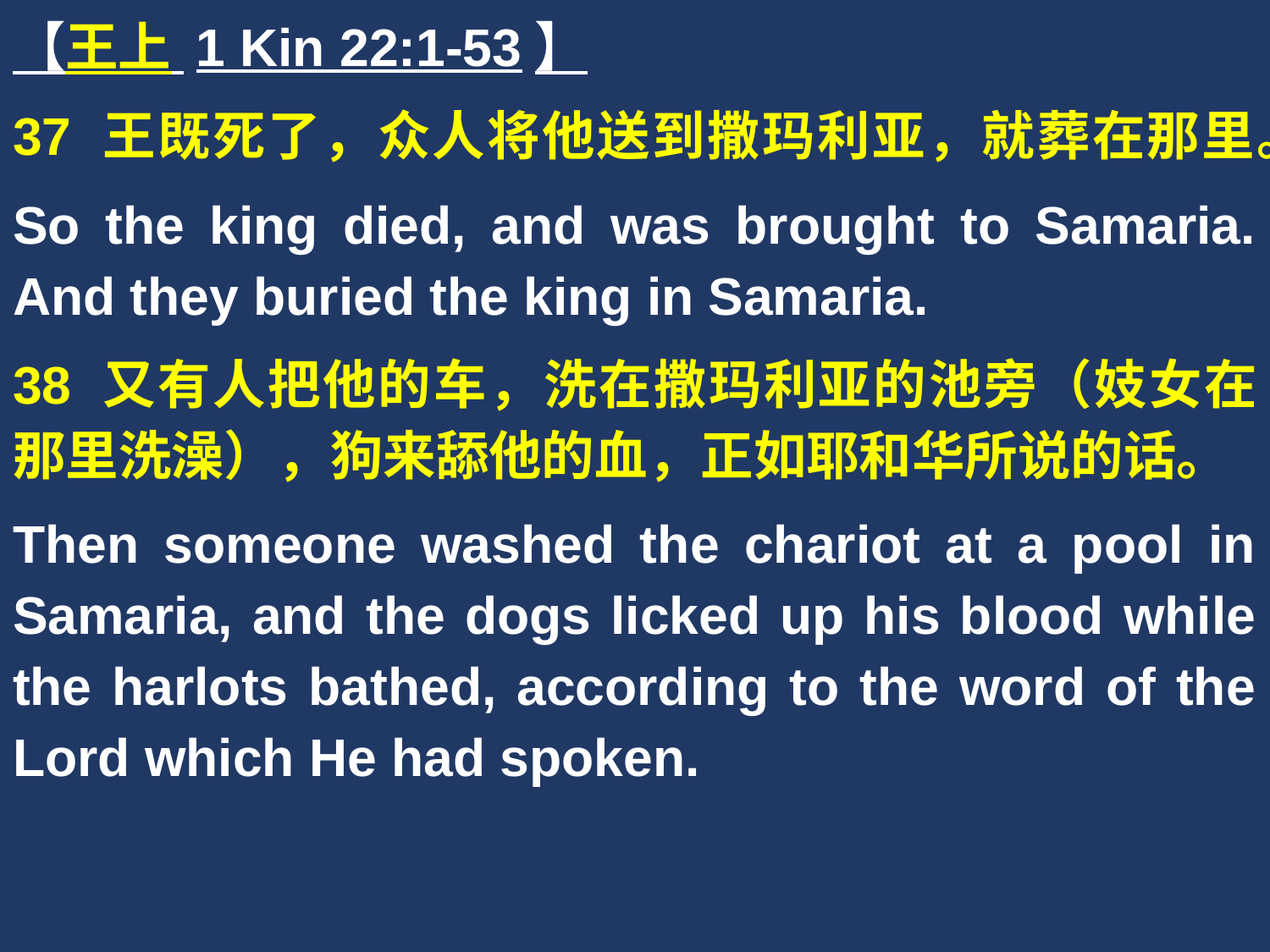

【王上 1 Kin 22:1-53】
37 王既死了，众人将他送到撒玛利亚，就葬在那里。
So the king died, and was brought to Samaria. And they buried the king in Samaria.
38 又有人把他的车，洗在撒玛利亚的池旁（妓女在那里洗澡），狗来舔他的血，正如耶和华所说的话。
Then someone washed the chariot at a pool in Samaria, and the dogs licked up his blood while the harlots bathed, according to the word of the Lord which He had spoken.